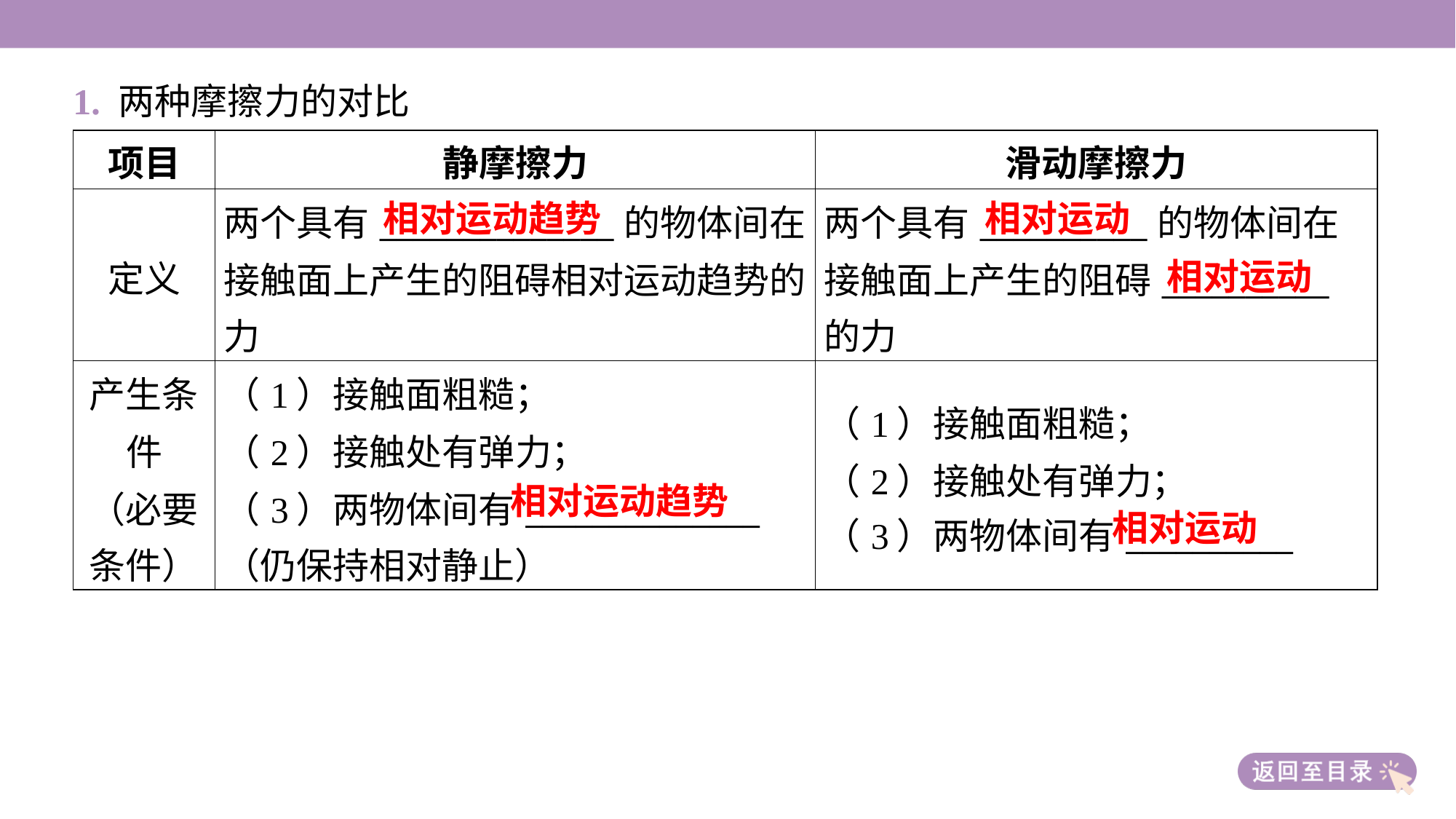

1. 两种摩擦力的对比
| 项目 | 静摩擦力 | 滑动摩擦力 |
| --- | --- | --- |
| 定义 | 两个具有\_\_\_\_\_\_\_\_\_\_\_\_\_\_的物体间在 接触面上产生的阻碍相对运动趋势的 力 | 两个具有\_\_\_\_\_\_\_\_\_\_的物体间在 接触面上产生的阻碍\_\_\_\_\_\_\_\_\_\_ 的力 |
| 产生条 件 （必要 条件） | （1）接触面粗糙； （2）接触处有弹力； （3）两物体间有\_\_\_\_\_\_\_\_\_\_\_\_\_\_ （仍保持相对静止） | （1）接触面粗糙； （2）接触处有弹力； （3）两物体间有\_\_\_\_\_\_\_\_\_\_ |
相对运动趋势
相对运动
相对运动
相对运动趋势
相对运动